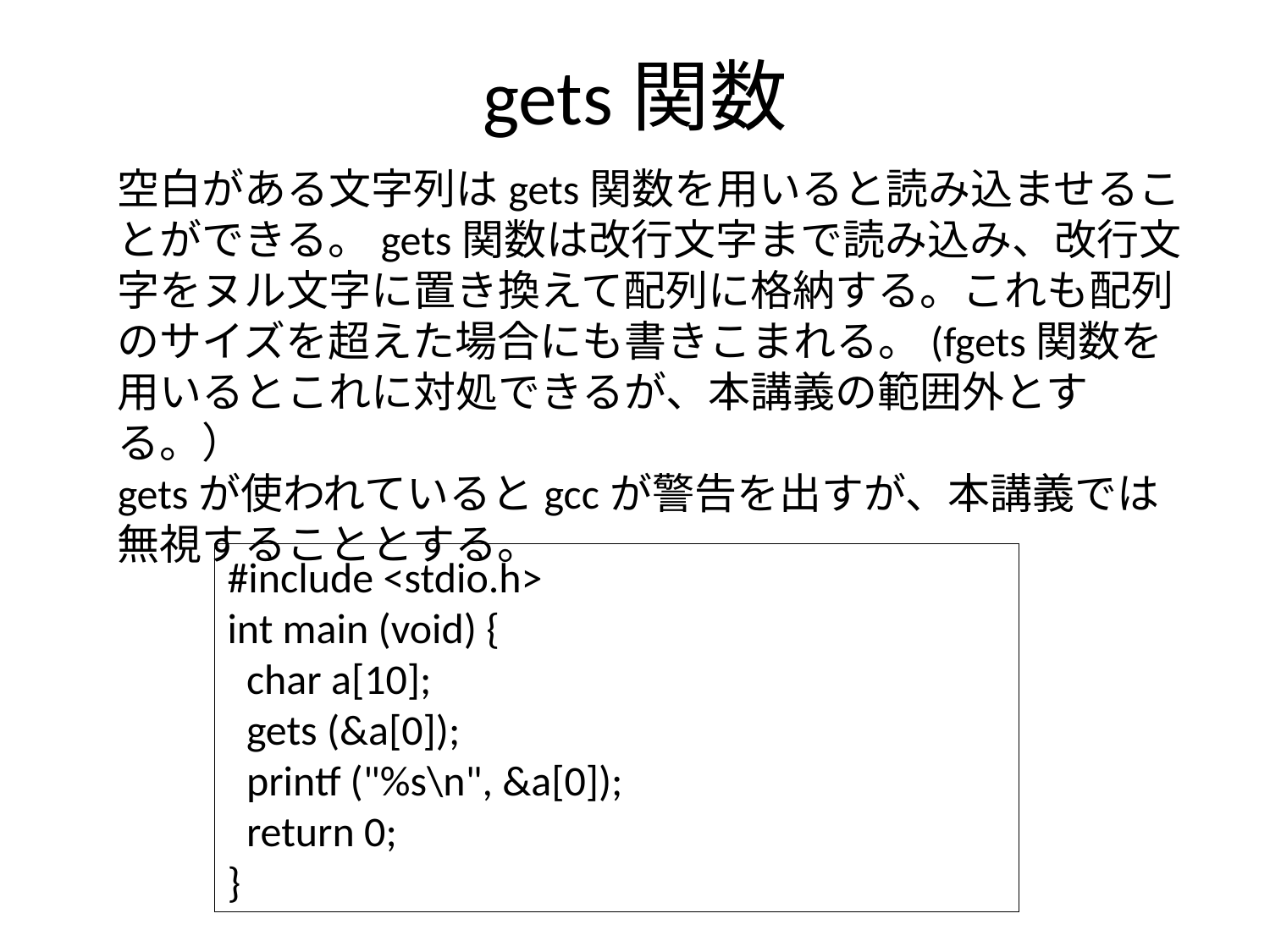

# gets関数
空白がある文字列はgets関数を用いると読み込ませることができる。gets関数は改行文字まで読み込み、改行文字をヌル文字に置き換えて配列に格納する。これも配列のサイズを超えた場合にも書きこまれる。(fgets関数を用いるとこれに対処できるが、本講義の範囲外とする。）
getsが使われているとgccが警告を出すが、本講義では無視することとする。
#include <stdio.h>
int main (void) {
  char a[10];
  gets (&a[0]);
  printf ("%s\n", &a[0]);
  return 0;
}